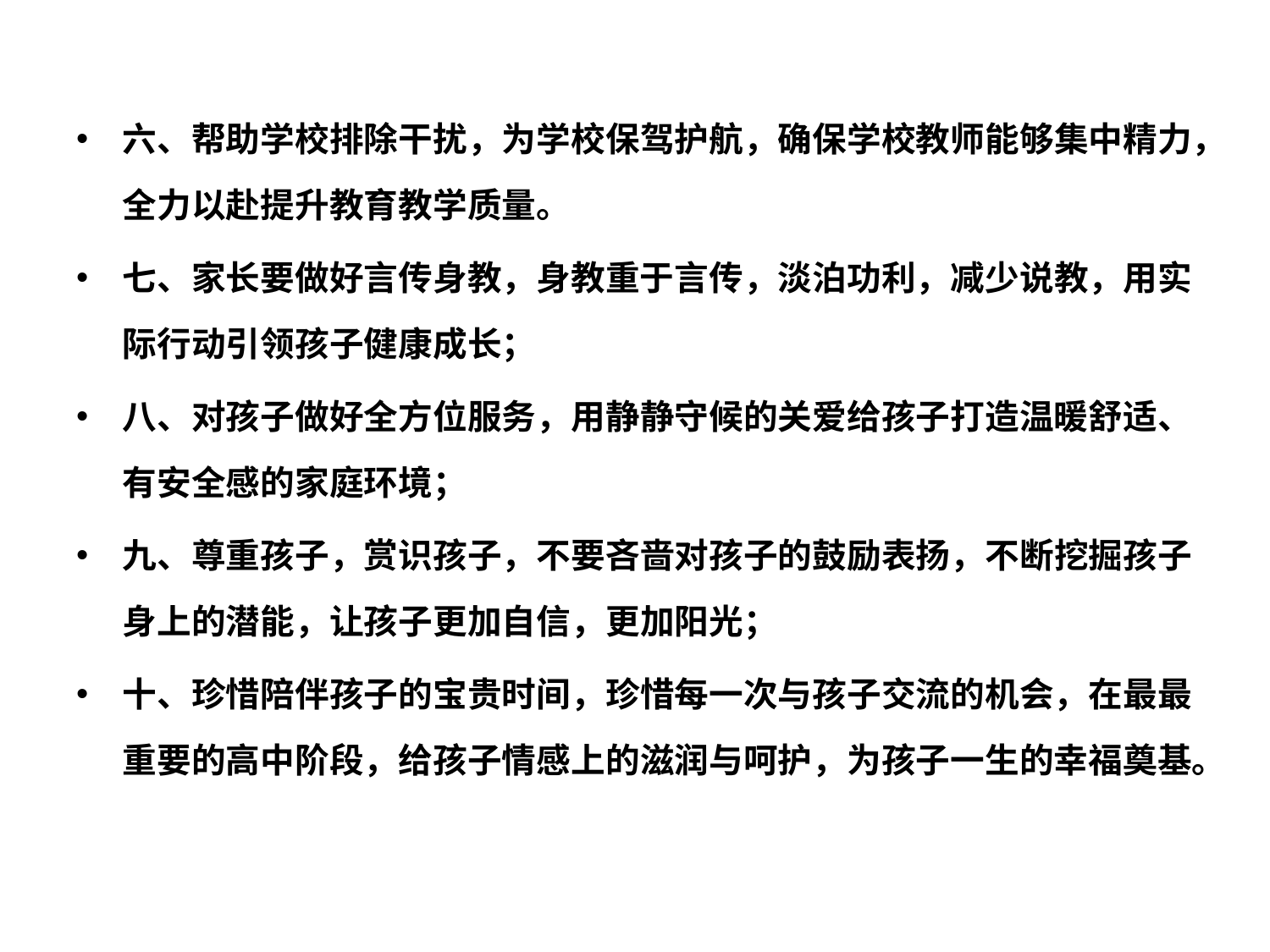

六、帮助学校排除干扰，为学校保驾护航，确保学校教师能够集中精力，全力以赴提升教育教学质量。
七、家长要做好言传身教，身教重于言传，淡泊功利，减少说教，用实际行动引领孩子健康成长；
八、对孩子做好全方位服务，用静静守候的关爱给孩子打造温暖舒适、有安全感的家庭环境；
九、尊重孩子，赏识孩子，不要吝啬对孩子的鼓励表扬，不断挖掘孩子身上的潜能，让孩子更加自信，更加阳光；
十、珍惜陪伴孩子的宝贵时间，珍惜每一次与孩子交流的机会，在最最重要的高中阶段，给孩子情感上的滋润与呵护，为孩子一生的幸福奠基。